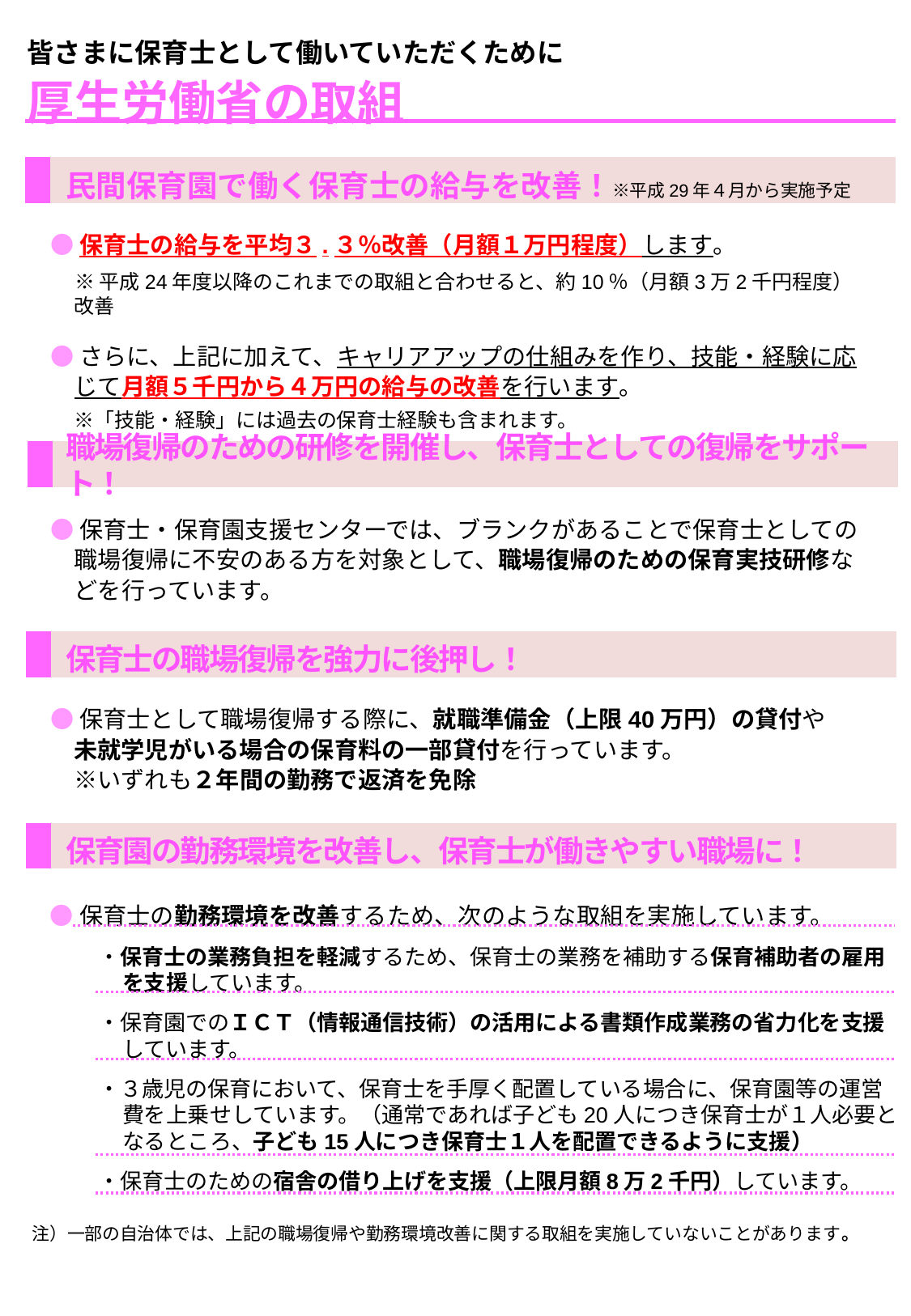

皆さまに保育士として働いていただくために
厚生労働省の取組
民間保育園で働く保育士の給与を改善！※平成29年４月から実施予定

●保育士の給与を平均３.３％改善（月額１万円程度）します。
　 ※ 平成24年度以降のこれまでの取組と合わせると、約10％（月額3万2千円程度）改善

●さらに、上記に加えて、キャリアアップの仕組みを作り、技能・経験に応じて月額５千円から４万円の給与の改善を行います。
　※「技能・経験」には過去の保育士経験も含まれます。
職場復帰のための研修を開催し、保育士としての復帰をサポート！

●保育士・保育園支援センターでは、ブランクがあることで保育士としての職場復帰に不安のある方を対象として、職場復帰のための保育実技研修などを行っています。

保育士の職場復帰を強力に後押し！

●保育士として職場復帰する際に、就職準備金（上限40万円）の貸付や
　未就学児がいる場合の保育料の一部貸付を行っています。
　※いずれも２年間の勤務で返済を免除

保育園の勤務環境を改善し、保育士が働きやすい職場に！

●保育士の勤務環境を改善するため、次のような取組を実施しています。
・保育士の業務負担を軽減するため、保育士の業務を補助する保育補助者の雇用を支援しています。
・保育園でのＩＣＴ（情報通信技術）の活用による書類作成業務の省力化を支援しています。
・３歳児の保育において、保育士を手厚く配置している場合に、保育園等の運営費を上乗せしています。（通常であれば子ども20人につき保育士が１人必要となるところ、子ども15人につき保育士１人を配置できるように支援）
・保育士のための宿舎の借り上げを支援（上限月額8万2千円）しています。
注）一部の自治体では、上記の職場復帰や勤務環境改善に関する取組を実施していないことがあります。